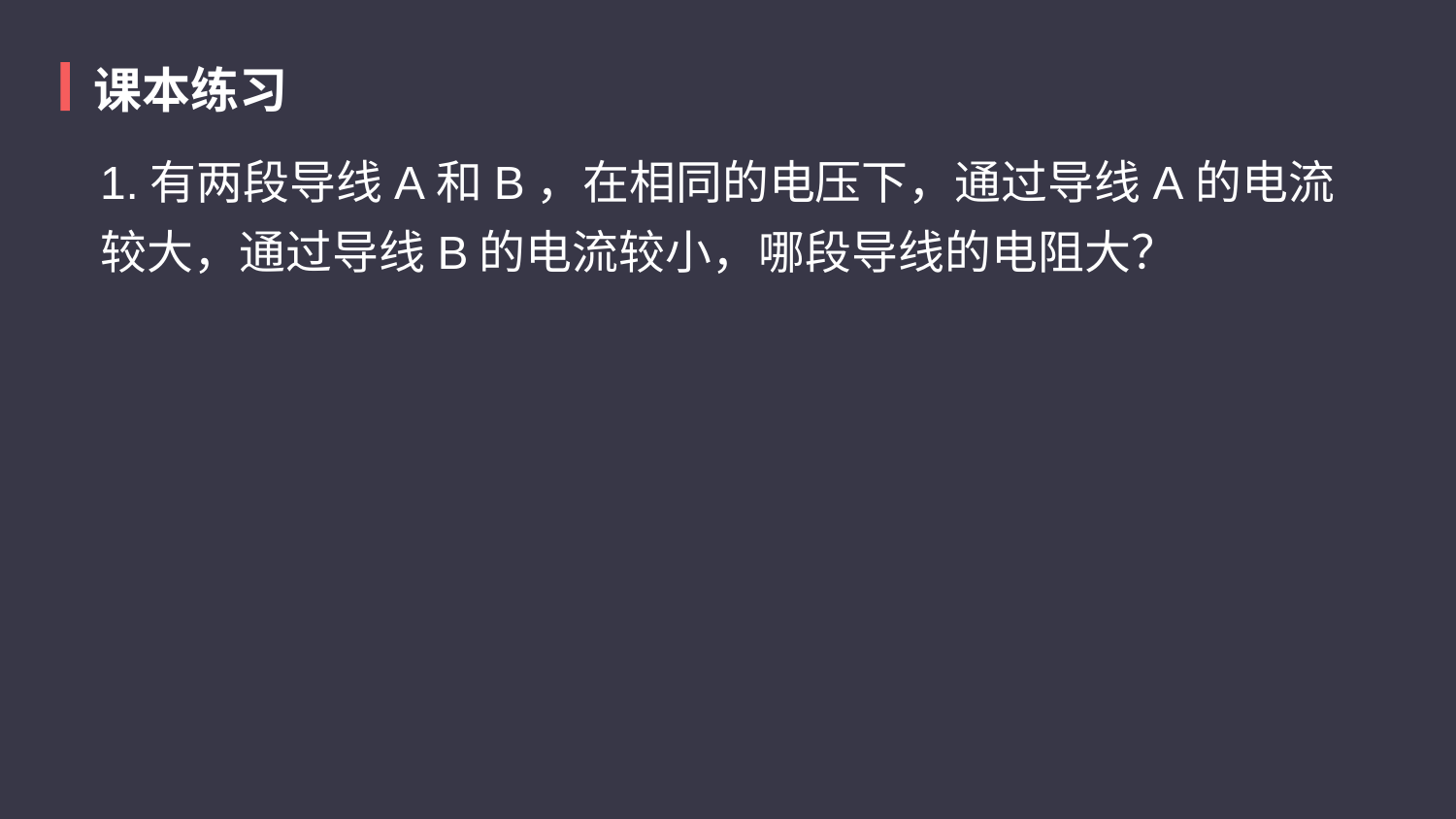

课本练习

1.有两段导线A和B，在相同的电压下，通过导线A的电流较大，通过导线B的电流较小，哪段导线的电阻大？